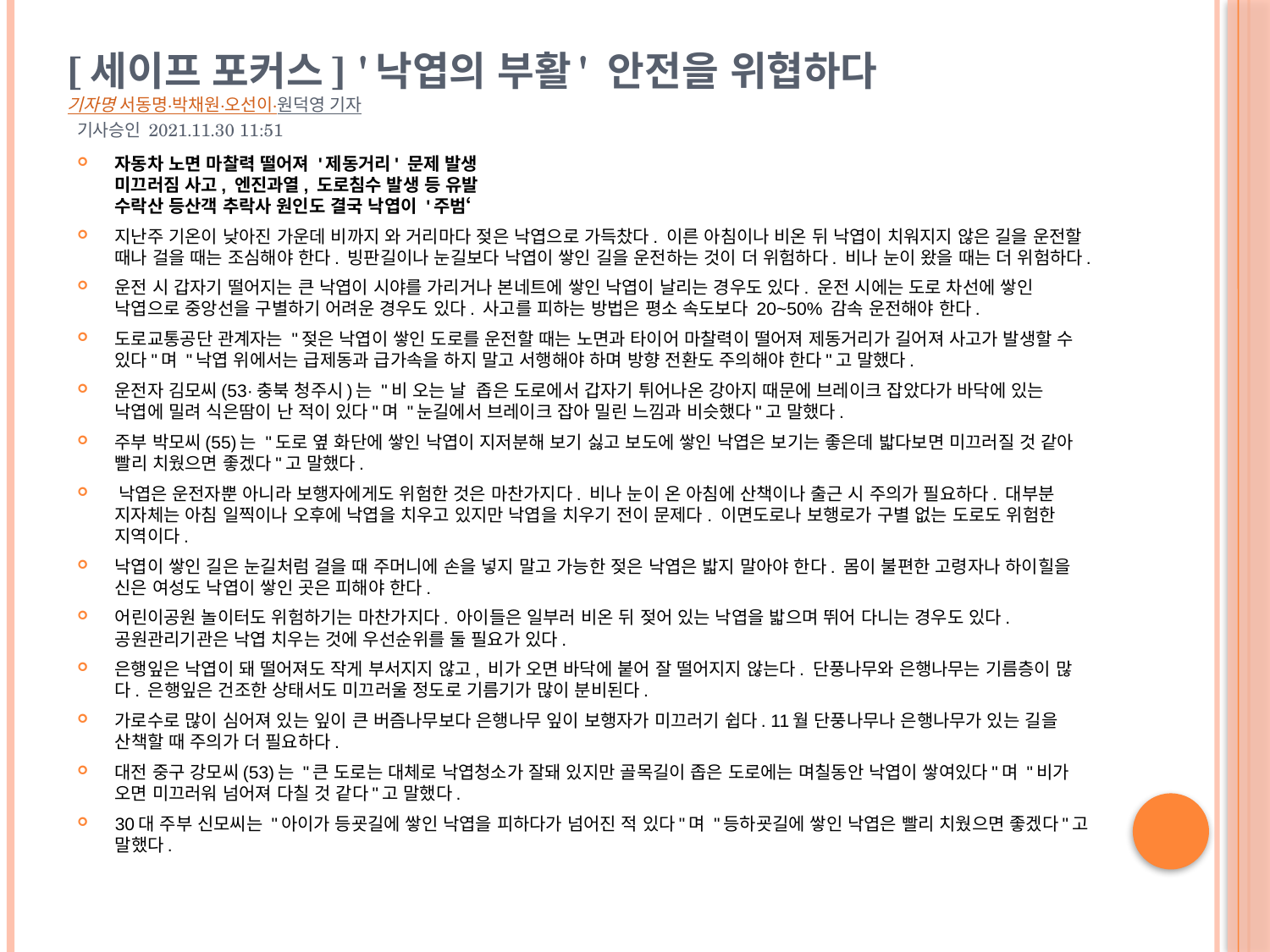

# [세이프 포커스] '낙엽의 부활' 안전을 위협하다 기자명 서동명·박채원·오선이·원덕영 기자    기사승인 2021.11.30 11:51
자동차 노면 마찰력 떨어져 '제동거리' 문제 발생
미끄러짐 사고, 엔진과열, 도로침수 발생 등 유발
수락산 등산객 추락사 원인도 결국 낙엽이 '주범‘
지난주 기온이 낮아진 가운데 비까지 와 거리마다 젖은 낙엽으로 가득찼다. 이른 아침이나 비온 뒤 낙엽이 치워지지 않은 길을 운전할 때나 걸을 때는 조심해야 한다. 빙판길이나 눈길보다 낙엽이 쌓인 길을 운전하는 것이 더 위험하다. 비나 눈이 왔을 때는 더 위험하다.
운전 시 갑자기 떨어지는 큰 낙엽이 시야를 가리거나 본네트에 쌓인 낙엽이 날리는 경우도 있다. 운전 시에는 도로 차선에 쌓인 낙엽으로 중앙선을 구별하기 어려운 경우도 있다. 사고를 피하는 방법은 평소 속도보다 20~50% 감속 운전해야 한다.
도로교통공단 관계자는 "젖은 낙엽이 쌓인 도로를 운전할 때는 노면과 타이어 마찰력이 떨어져 제동거리가 길어져 사고가 발생할 수 있다"며 "낙엽 위에서는 급제동과 급가속을 하지 말고 서행해야 하며 방향 전환도 주의해야 한다"고 말했다.
운전자 김모씨(53·충북 청주시)는 "비 오는 날  좁은 도로에서 갑자기 튀어나온 강아지 때문에 브레이크 잡았다가 바닥에 있는 낙엽에 밀려 식은땀이 난 적이 있다"며 "눈길에서 브레이크 잡아 밀린 느낌과 비슷했다"고 말했다.
주부 박모씨(55)는 "도로 옆 화단에 쌓인 낙엽이 지저분해 보기 싫고 보도에 쌓인 낙엽은 보기는 좋은데 밟다보면 미끄러질 것 같아 빨리 치웠으면 좋겠다"고 말했다.
​낙엽은 운전자뿐 아니라 보행자에게도 위험한 것은 마찬가지다. 비나 눈이 온 아침에 산책이나 출근 시 주의가 필요하다. 대부분 지자체는 아침 일찍이나 오후에 낙엽을 치우고 있지만 낙엽을 치우기 전이 문제다. 이면도로나 보행로가 구별 없는 도로도 위험한 지역이다.
낙엽이 쌓인 길은 눈길처럼 걸을 때 주머니에 손을 넣지 말고 가능한 젖은 낙엽은 밟지 말아야 한다. 몸이 불편한 고령자나 하이힐을 신은 여성도 낙엽이 쌓인 곳은 피해야 한다.
어린이공원 놀이터도 위험하기는 마찬가지다. 아이들은 일부러 비온 뒤 젖어 있는 낙엽을 밟으며 뛰어 다니는 경우도 있다. 공원관리기관은 낙엽 치우는 것에 우선순위를 둘 필요가 있다.
은행잎은 낙엽이 돼 떨어져도 작게 부서지지 않고, 비가 오면 바닥에 붙어 잘 떨어지지 않는다. 단풍나무와 은행나무는 기름층이 많다. 은행잎은 건조한 상태서도 미끄러울 정도로 기름기가 많이 분비된다.
가로수로 많이 심어져 있는 잎이 큰 버즘나무보다 은행나무 잎이 보행자가 미끄러기 쉽다. 11월 단풍나무나 은행나무가 있는 길을 산책할 때 주의가 더 필요하다.
대전 중구 강모씨(53)는 "큰 도로는 대체로 낙엽청소가 잘돼 있지만 골목길이 좁은 도로에는 며칠동안 낙엽이 쌓여있다"며 "비가 오면 미끄러워 넘어져 다칠 것 같다"고 말했다.
30대 주부 신모씨는 "아이가 등굣길에 쌓인 낙엽을 피하다가 넘어진 적 있다"며 "등하굣길에 쌓인 낙엽은 빨리 치웠으면 좋겠다"고 말했다.